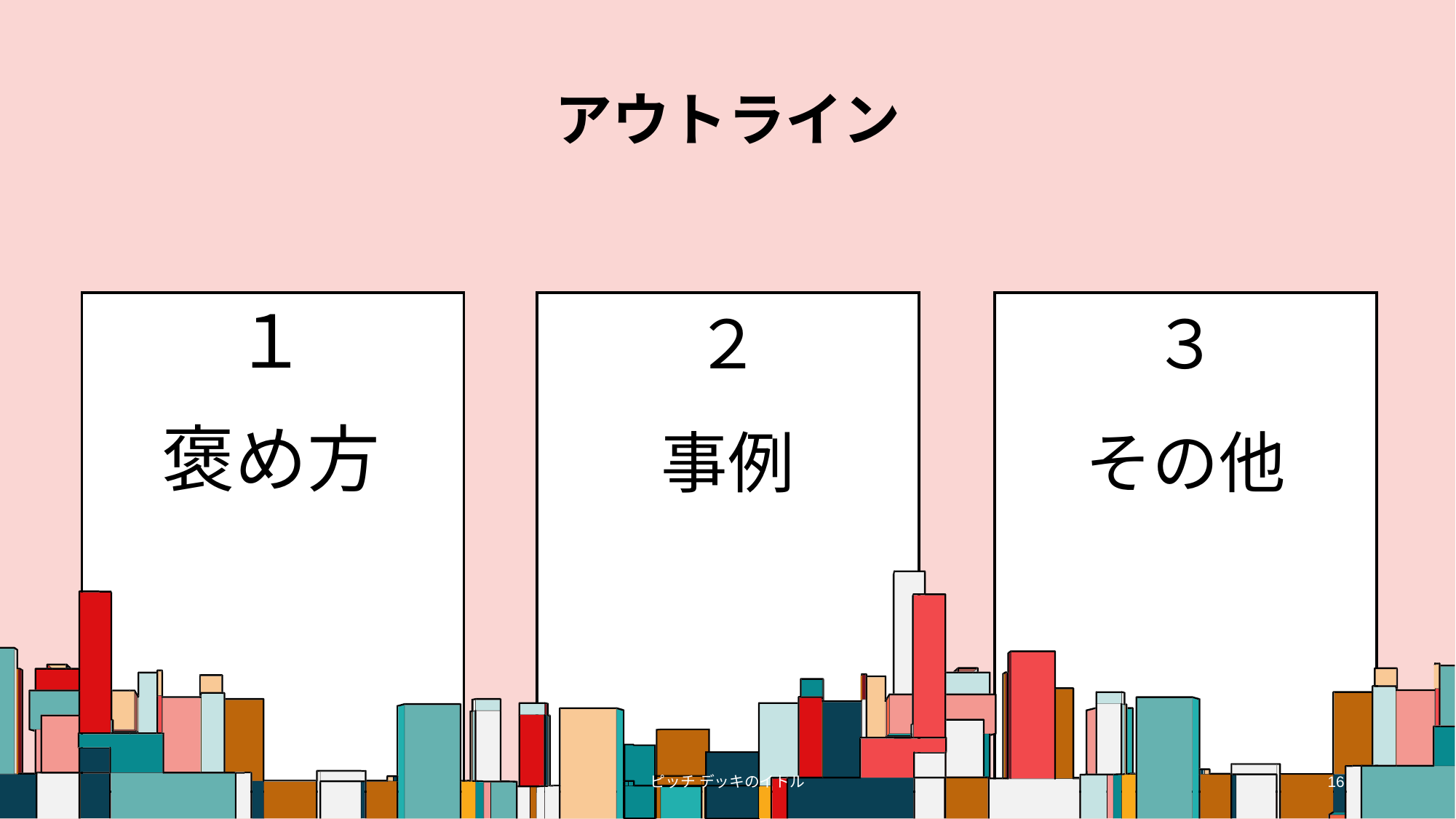

# アウトライン
２

事例
３

その他
１

褒め方
ピッチ デッキのイトル
16